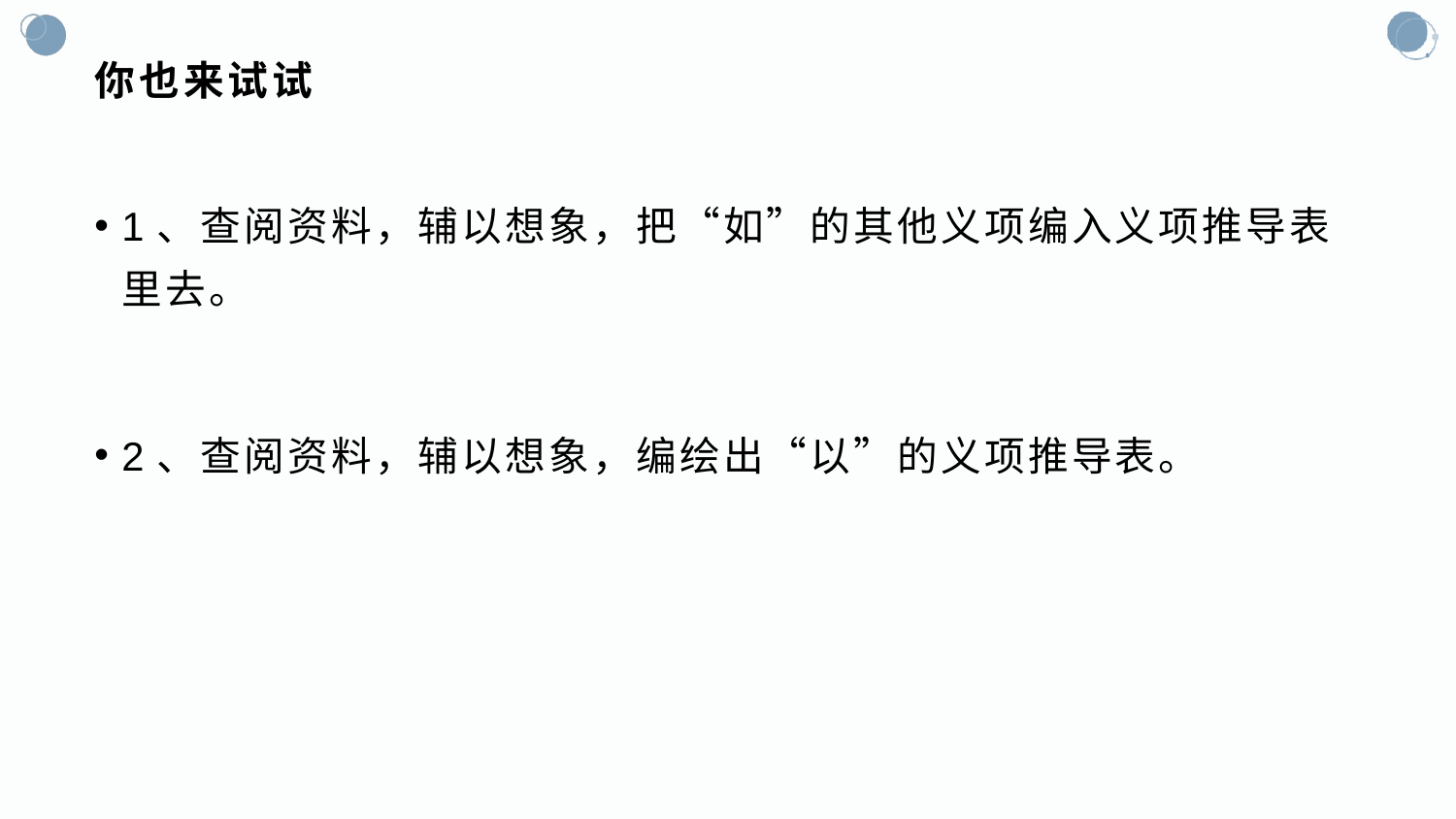

# 你也来试试
1、查阅资料，辅以想象，把“如”的其他义项编入义项推导表里去。

2、查阅资料，辅以想象，编绘出“以”的义项推导表。